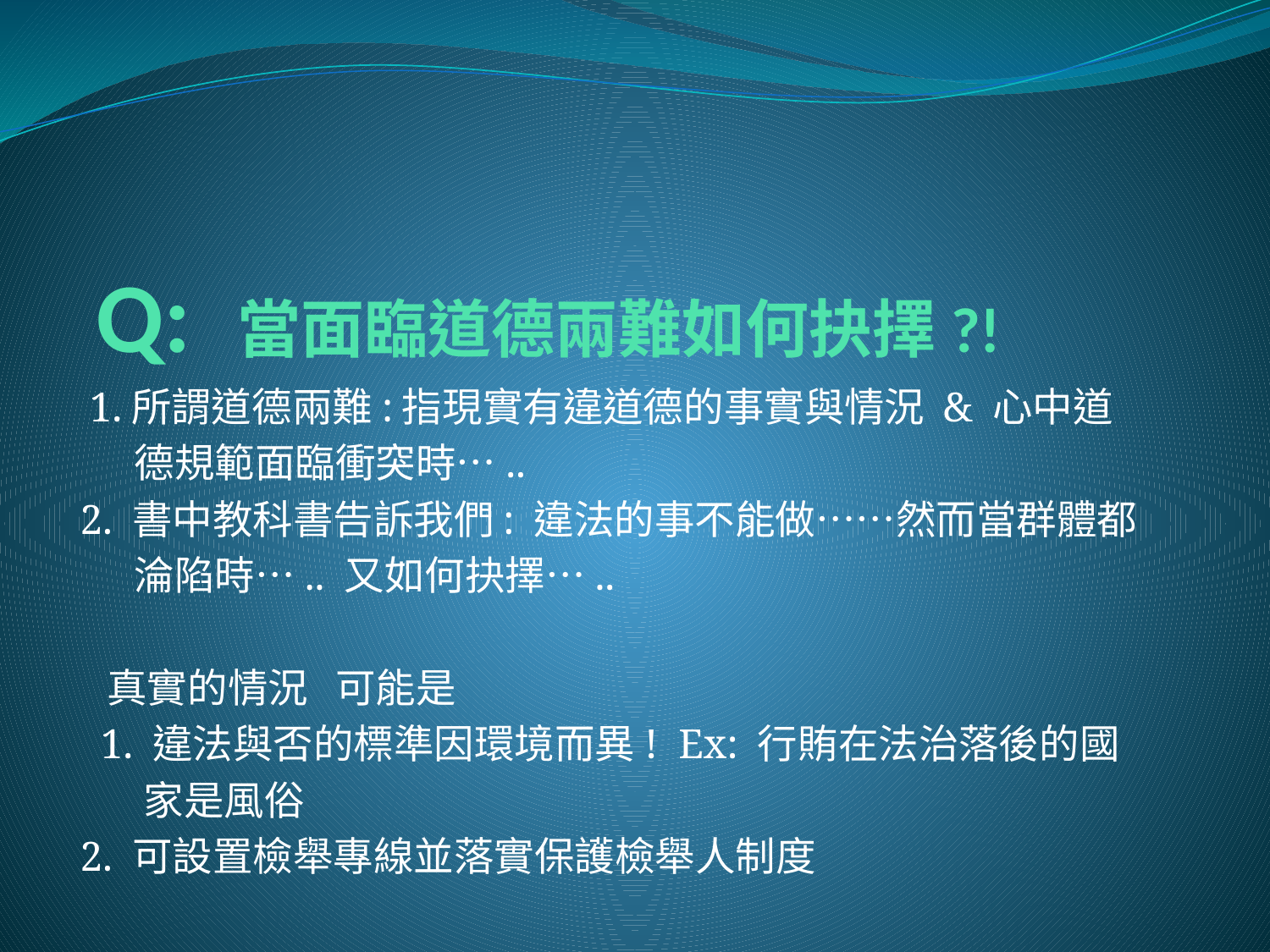

# Q: 當面臨道德兩難如何抉擇?!
 1.所謂道德兩難:指現實有違道德的事實與情況 & 心中道
     德規範面臨衝突時…..
2. 書中教科書告訴我們: 違法的事不能做……然而當群體都
     淪陷時….. 又如何抉擇…..

  真實的情況   可能是
  1. 違法與否的標準因環境而異!  Ex: 行賄在法治落後的國
      家是風俗
2. 可設置檢舉專線並落實保護檢舉人制度